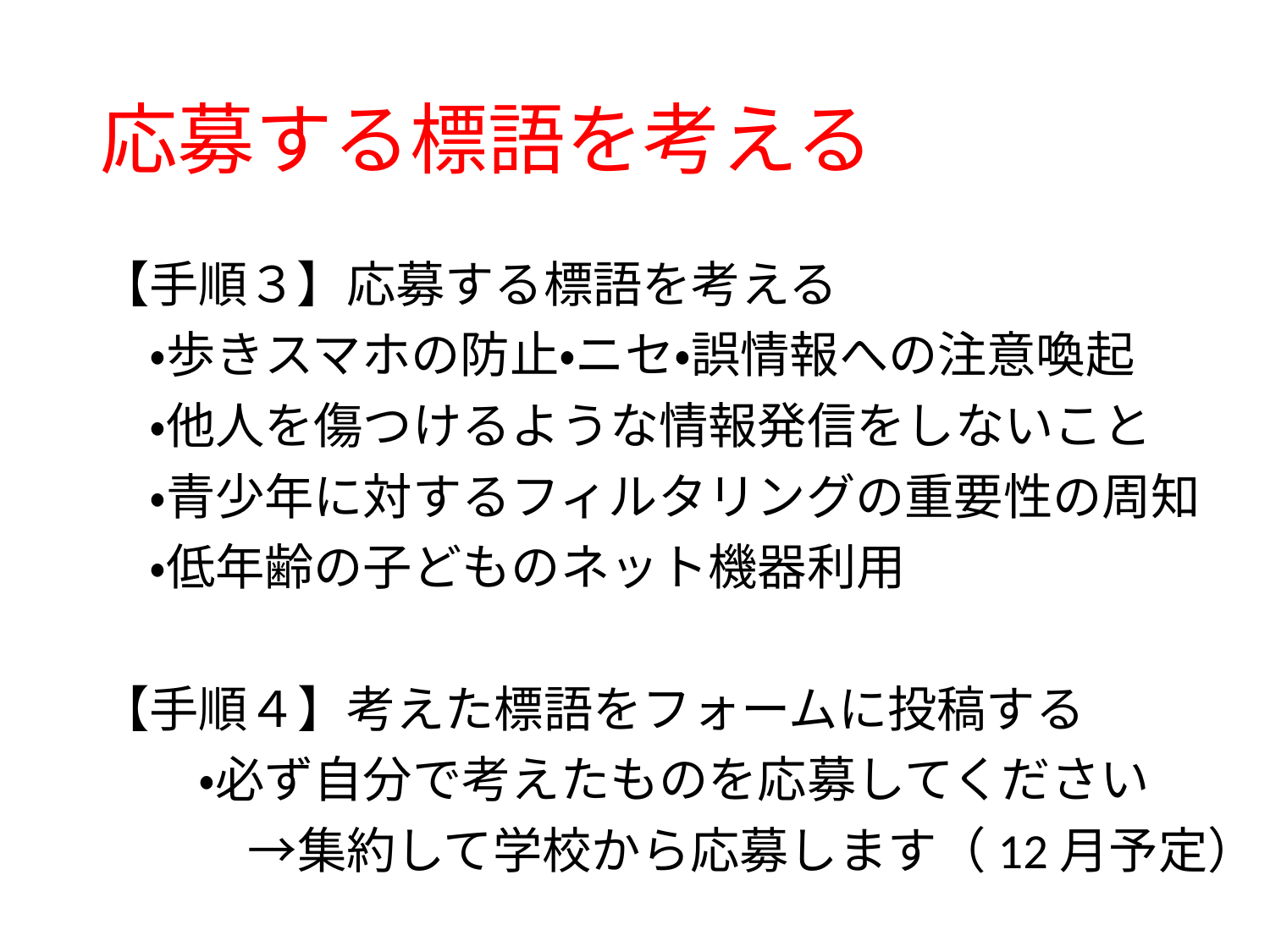

# 応募する標語を考える
【手順３】応募する標語を考える
　・歩きスマホの防止・ニセ・誤情報への注意喚起
　・他人を傷つけるような情報発信をしないこと
　・青少年に対するフィルタリングの重要性の周知
　・低年齢の子どものネット機器利用

【手順４】考えた標語をフォームに投稿する
　　・必ず自分で考えたものを応募してください
　　　→集約して学校から応募します（12月予定）